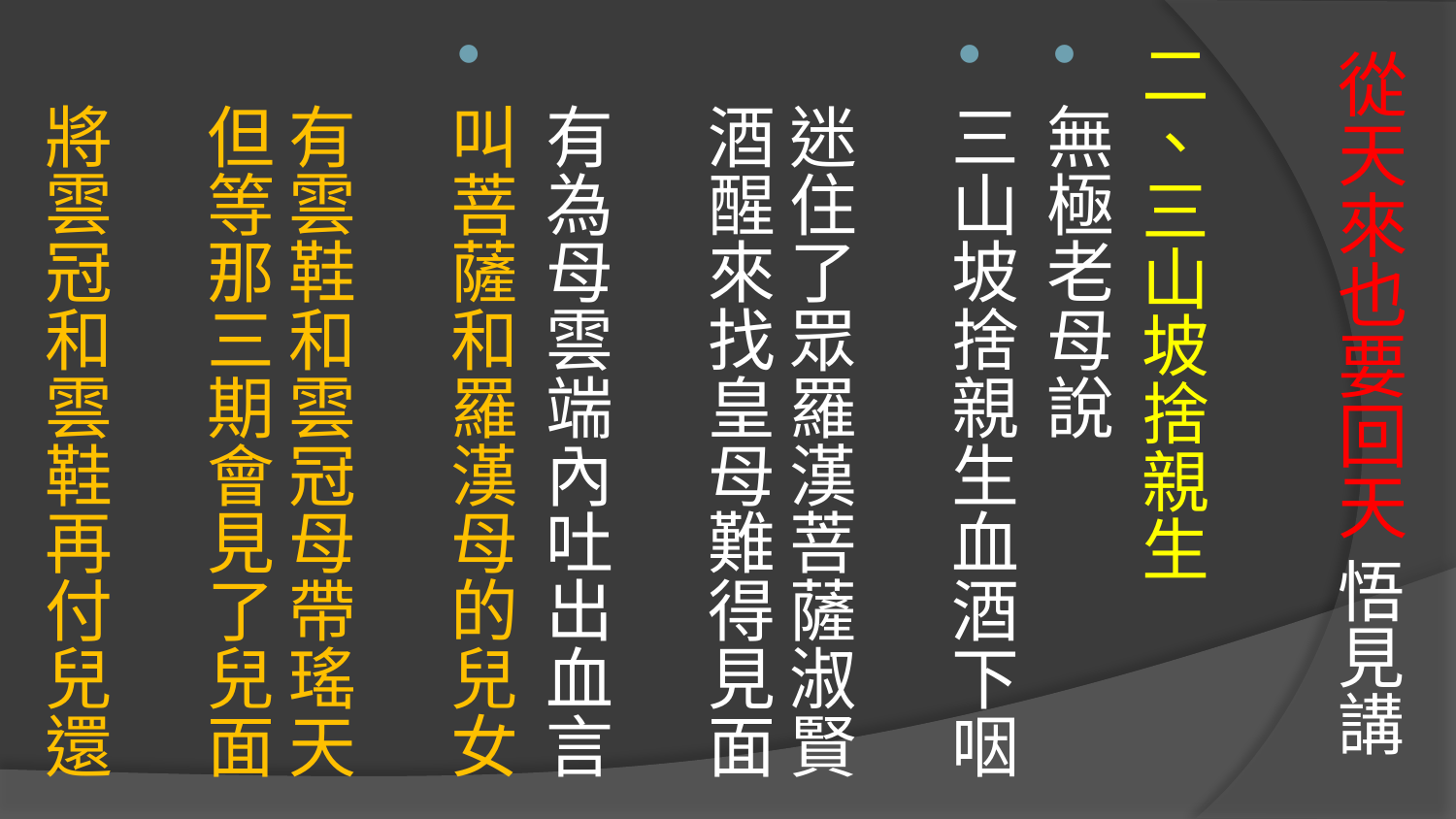

# 從天來也要回天 悟見講
二、三山坡捨親生
無極老母說
三山坡捨親生血酒下咽　
迷住了眾羅漢菩薩淑賢
酒醒來找皇母難得見面　
有為母雲端內吐出血言
叫菩薩和羅漢母的兒女　
有雲鞋和雲冠母帶瑤天
但等那三期會見了兒面　
將雲冠和雲鞋再付兒還